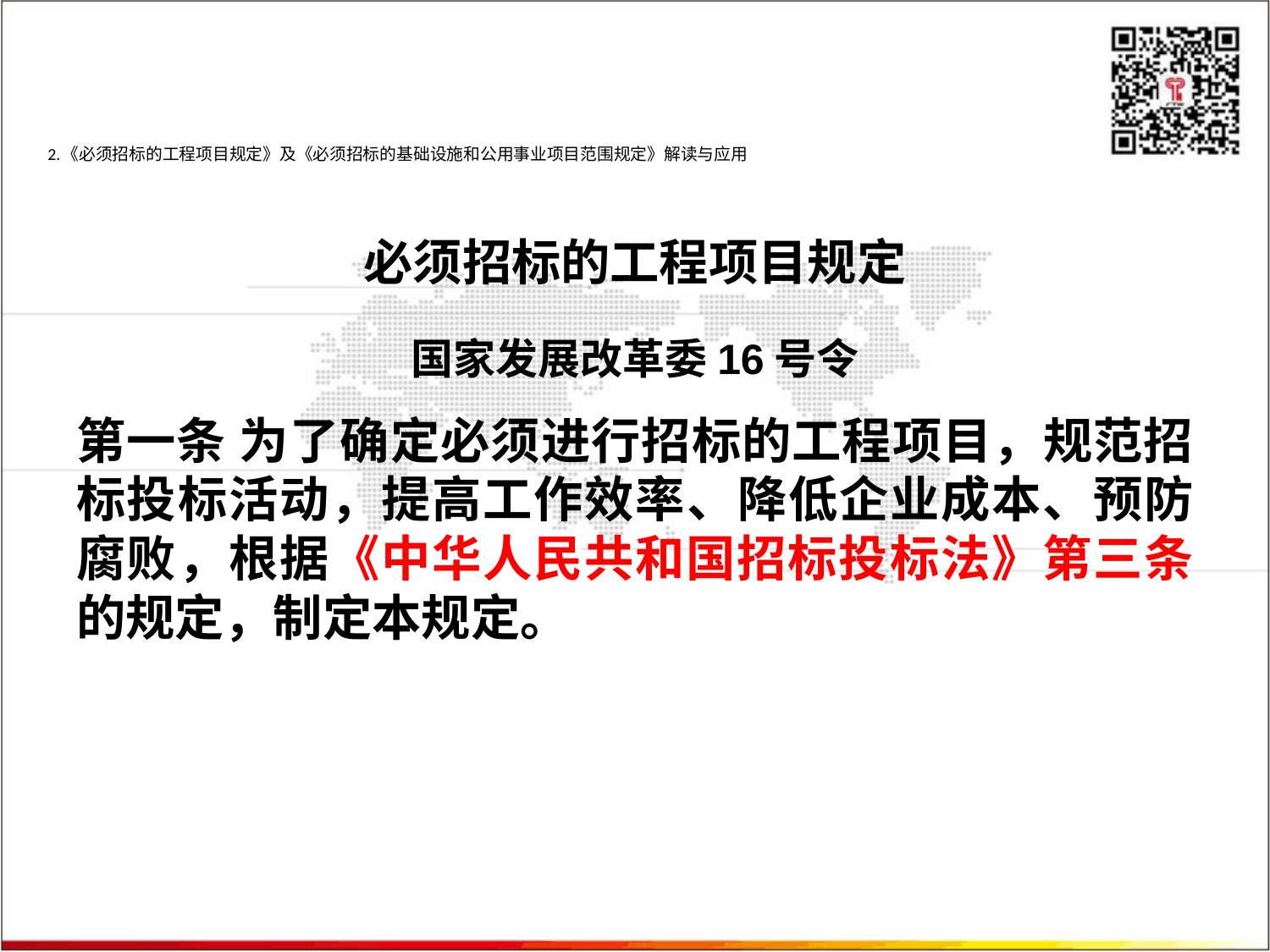

# 2.《必须招标的工程项目规定》及《必须招标的基础设施和公用事业项目范围规定》解读与应用
必须招标的工程项目规定
国家发展改革委16号令
第一条 为了确定必须进行招标的工程项目，规范招标投标活动，提高工作效率、降低企业成本、预防腐败，根据《中华人民共和国招标投标法》第三条的规定，制定本规定。